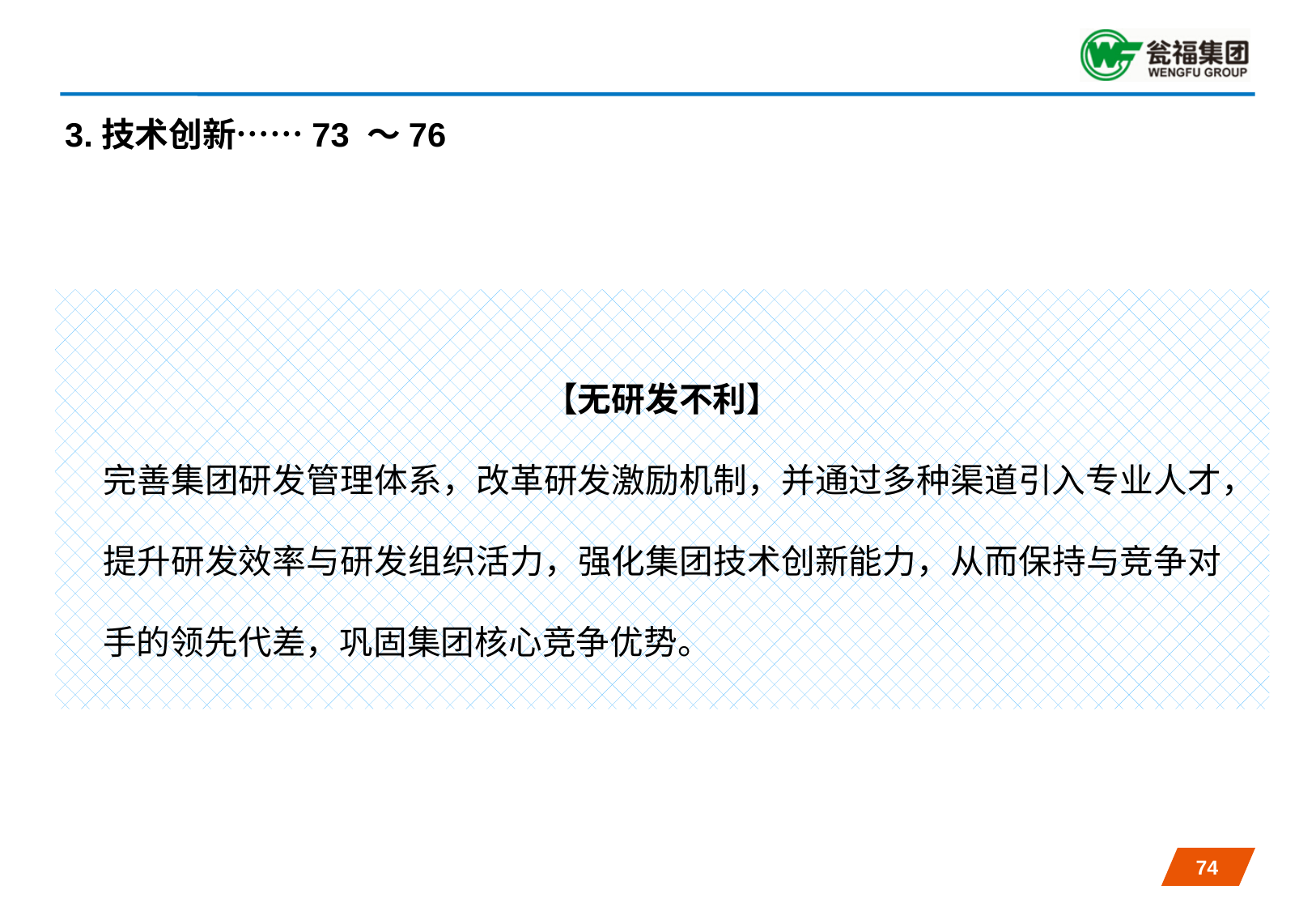

# 3.技术创新……73 ～76
【无研发不利】
完善集团研发管理体系，改革研发激励机制，并通过多种渠道引入专业人才，提升研发效率与研发组织活力，强化集团技术创新能力，从而保持与竞争对手的领先代差，巩固集团核心竞争优势。